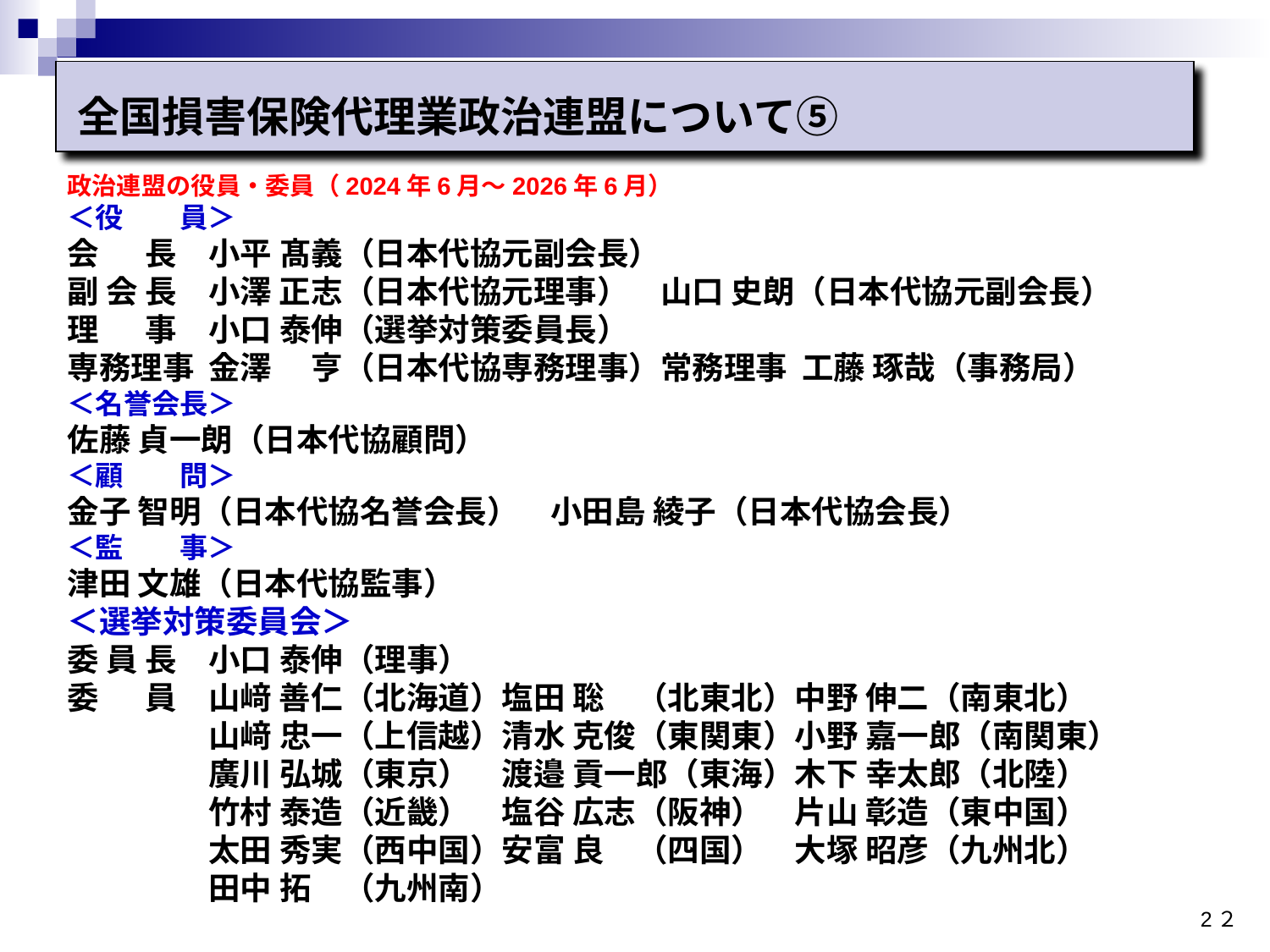

全国損害保険代理業政治連盟について⑤

政治連盟の役員・委員（2024年6月～2026年6月）
＜役　　員＞
会　  長　小平 髙義（日本代協元副会長）
副 会 長　小澤 正志（日本代協元理事）　山口 史朗（日本代協元副会長）
理　  事　小口 泰伸（選挙対策委員長）
専務理事  金澤 　亨（日本代協専務理事）常務理事  工藤 琢哉（事務局）
＜名誉会長＞
佐藤 貞一朗（日本代協顧問）
＜顧　　問＞
金子 智明（日本代協名誉会長）　小田島 綾子（日本代協会長）
＜監　　事＞
津田 文雄（日本代協監事）
＜選挙対策委員会＞
委 員 長　小口 泰伸（理事）
委　  員　山﨑 善仁（北海道）塩田 聡　（北東北）中野 伸二（南東北）
　　　　  山﨑 忠一（上信越）清水 克俊（東関東）小野 嘉一郎（南関東）
　　　　  廣川 弘城（東京）　渡邉 貢一郎（東海）木下 幸太郎（北陸）
　　　　  竹村 泰造（近畿）　塩谷 広志（阪神）　片山 彰造（東中国）
　　　　  太田 秀実（西中国）安富 良　（四国）　大塚 昭彦（九州北）
　　　　  田中 拓　（九州南）
2２